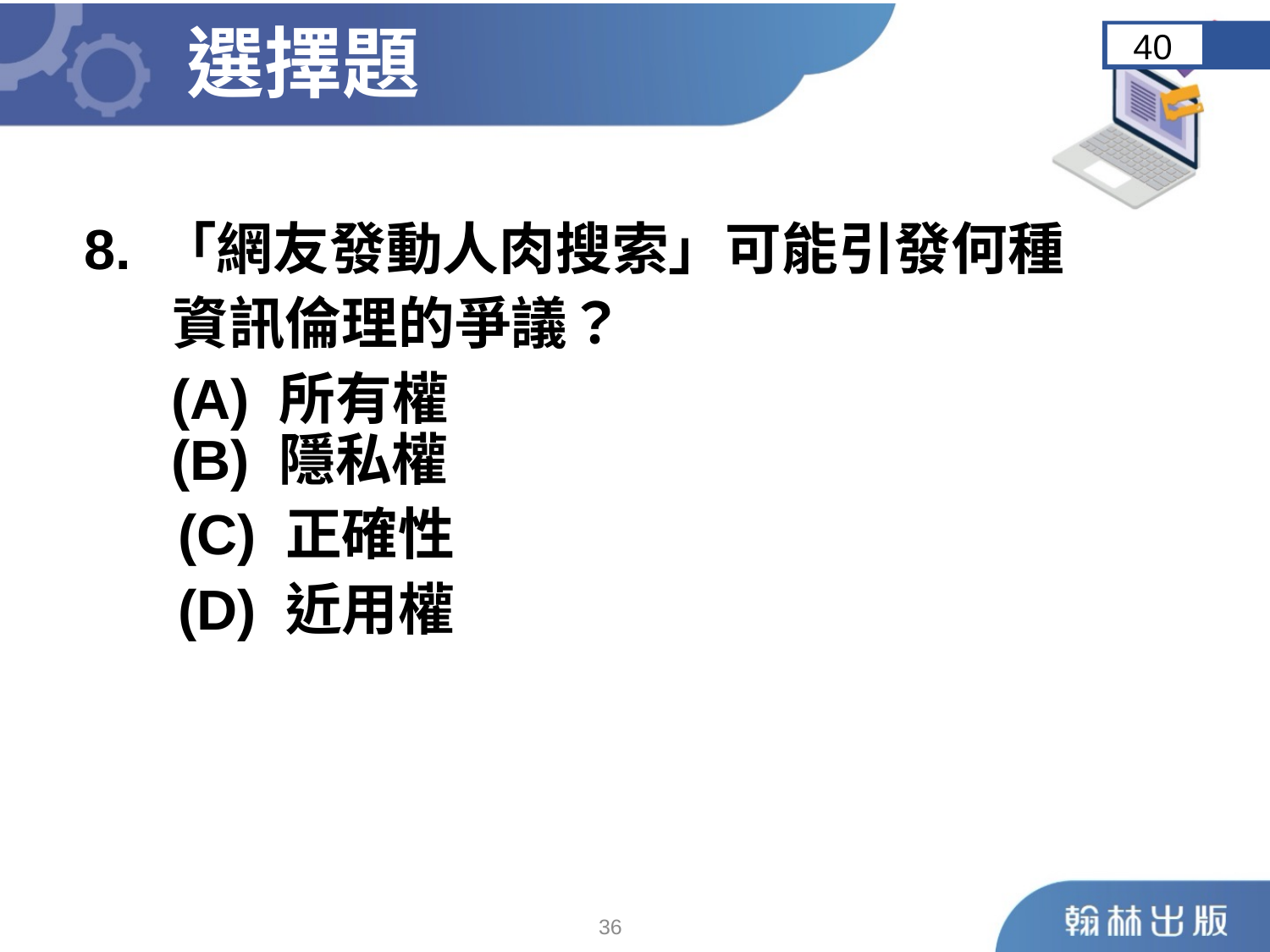

選擇題
40
 8. 「網友發動人肉搜索」可能引發何種
       資訊倫理的爭議？
	     (A) 所有權
     (B) 隱私權
       (C) 正確性
       (D) 近用權

36